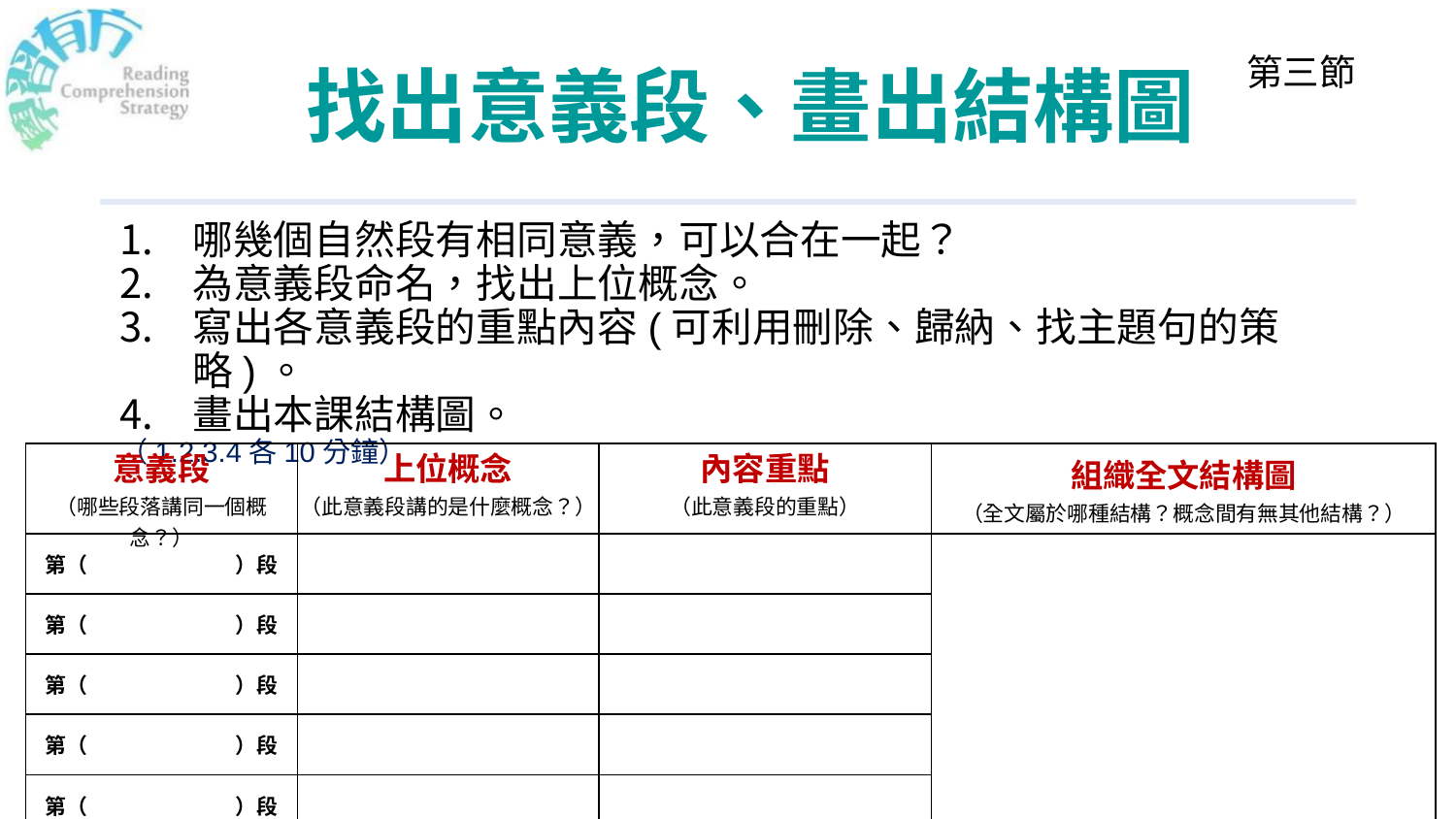

# 找出意義段、畫出結構圖
第三節
哪幾個自然段有相同意義，可以合在一起？
為意義段命名，找出上位概念。
寫出各意義段的重點內容(可利用刪除、歸納、找主題句的策略)。
畫出本課結構圖。
（1.2.3.4各10分鐘）
| 意義段 （哪些段落講同一個概念？） | 上位概念 （此意義段講的是什麼概念？） | 內容重點 （此意義段的重點） | 組織全文結構圖 （全文屬於哪種結構？概念間有無其他結構？） |
| --- | --- | --- | --- |
| 第（　　　　　　　）段 |  |  |  |
| 第（　　　　　　　）段 |  |  |  |
| 第（　　　　　　　）段 |  |  |  |
| 第（　　　　　　　）段 |  |  |  |
| 第（　　　　　　　）段 |  |  |  |